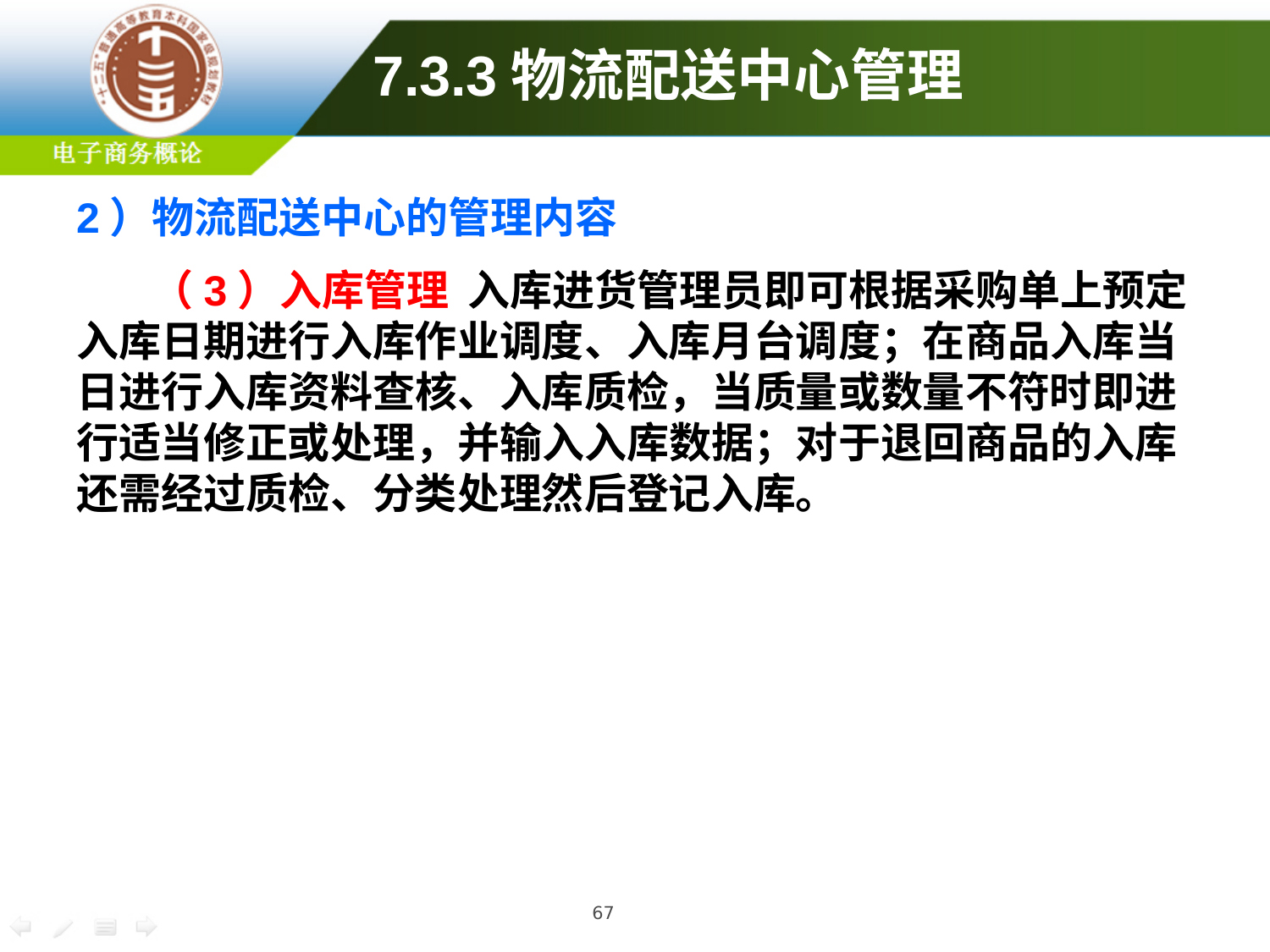

# 7.3.3物流配送中心管理
2）物流配送中心的管理内容
（3）入库管理  入库进货管理员即可根据采购单上预定入库日期进行入库作业调度、入库月台调度；在商品入库当日进行入库资料查核、入库质检，当质量或数量不符时即进行适当修正或处理，并输入入库数据；对于退回商品的入库还需经过质检、分类处理然后登记入库。
67